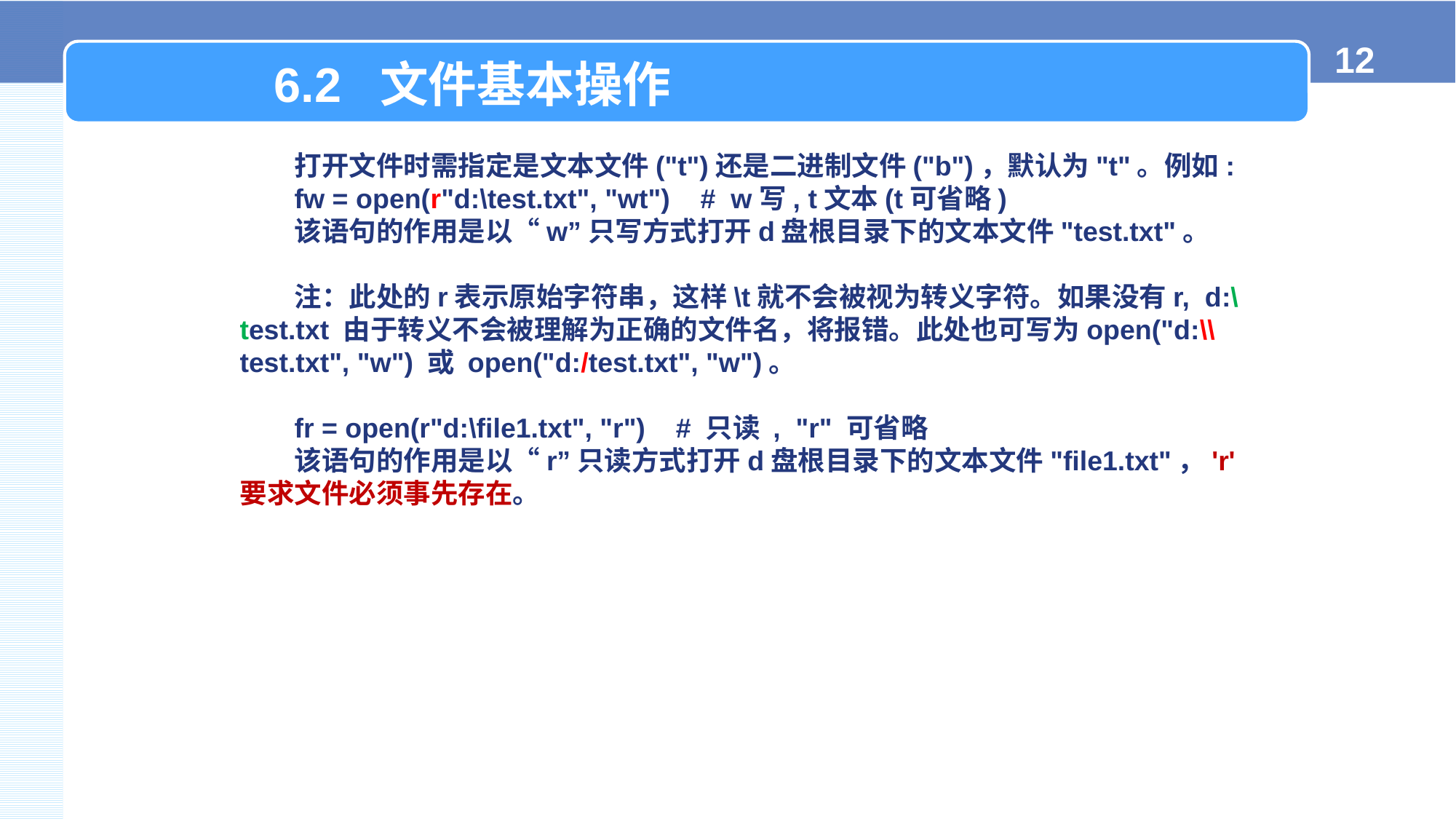

6.2  文件基本操作
打开文件时需指定是文本文件("t")还是二进制文件("b")，默认为"t"。例如:
fw = open(r"d:\test.txt", "wt")    #  w写, t文本(t可省略)
该语句的作用是以“w”只写方式打开d盘根目录下的文本文件"test.txt"。

注：此处的r表示原始字符串，这样\t就不会被视为转义字符。如果没有r,  d:\test.txt 由于转义不会被理解为正确的文件名，将报错。此处也可写为open("d:\\test.txt", "w") 或 open("d:/test.txt", "w")。

fr = open(r"d:\file1.txt", "r")    # 只读 ,  "r" 可省略
该语句的作用是以“r”只读方式打开d盘根目录下的文本文件"file1.txt"，'r' 要求文件必须事先存在。